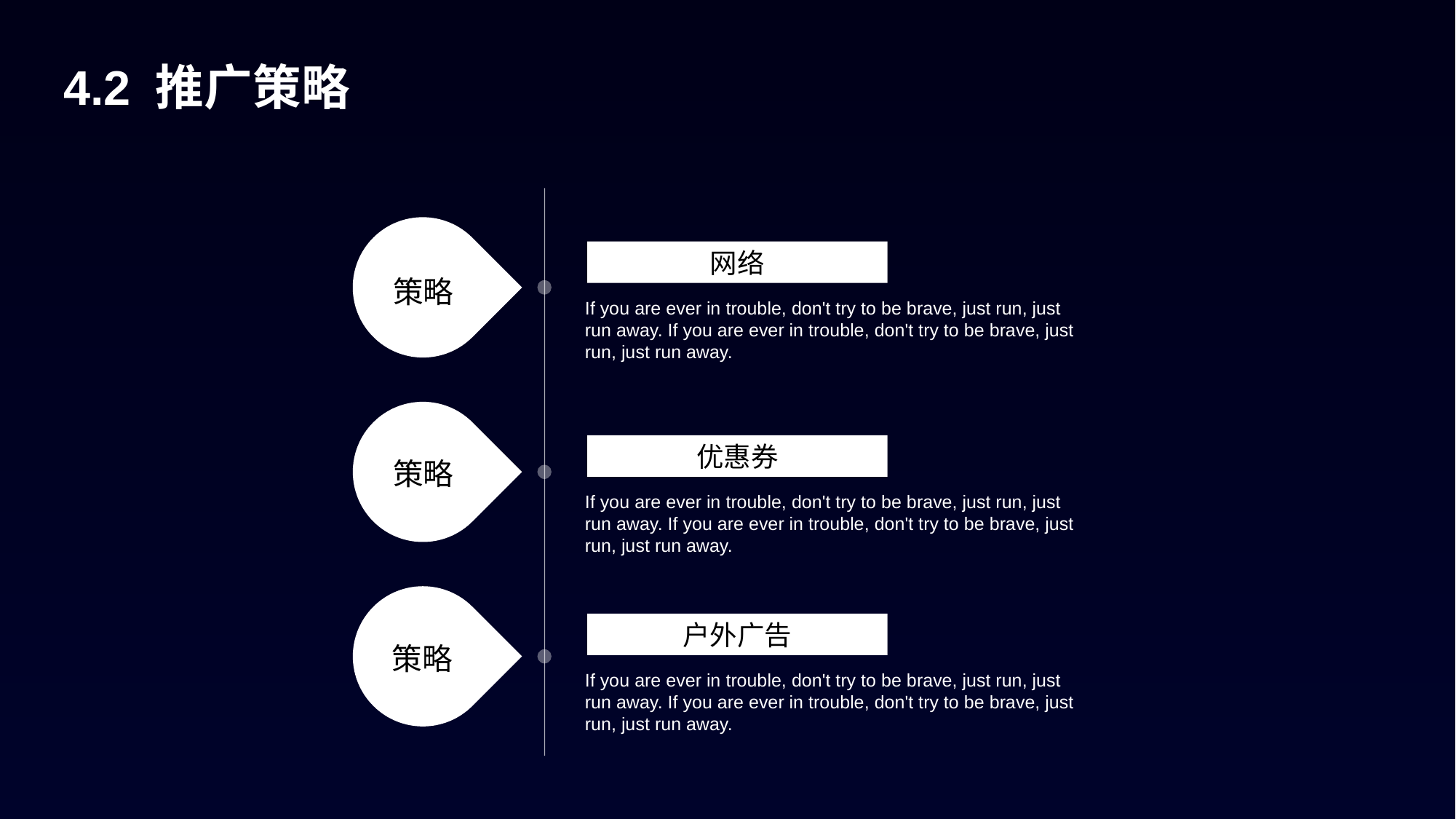

4.2 推广策略

网络
策略

If you are ever in trouble, don't try to be brave, just run, just run away. If you are ever in trouble, don't try to be brave, just run, just run away.

优惠券
策略

If you are ever in trouble, don't try to be brave, just run, just run away. If you are ever in trouble, don't try to be brave, just run, just run away.

户外广告
策略

If you are ever in trouble, don't try to be brave, just run, just run away. If you are ever in trouble, don't try to be brave, just run, just run away.